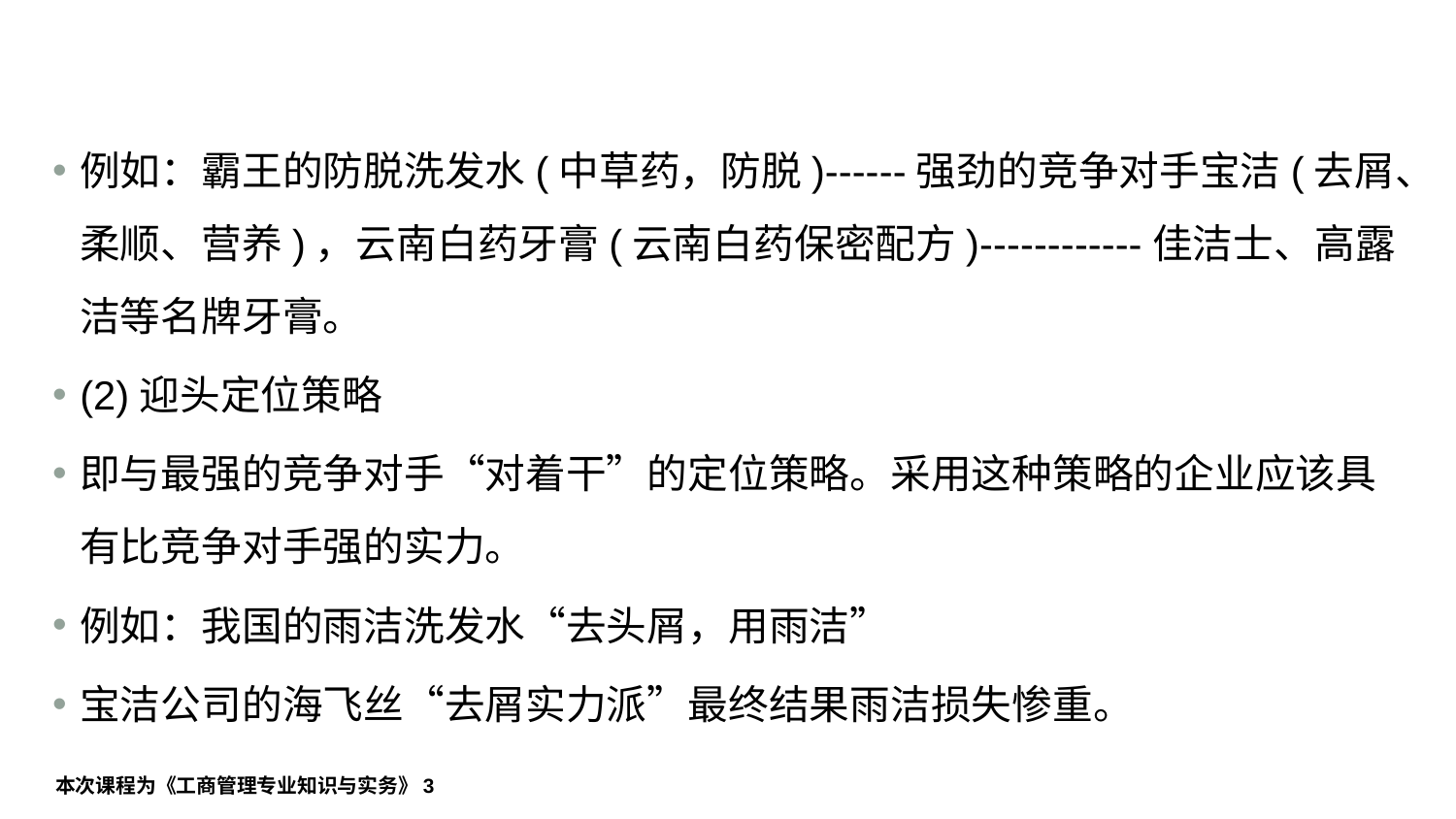

#
例如：霸王的防脱洗发水(中草药，防脱)------强劲的竞争对手宝洁(去屑、柔顺、营养)，云南白药牙膏(云南白药保密配方)------------佳洁士、高露洁等名牌牙膏。
(2)迎头定位策略
即与最强的竞争对手“对着干”的定位策略。采用这种策略的企业应该具有比竞争对手强的实力。
例如：我国的雨洁洗发水“去头屑，用雨洁”
宝洁公司的海飞丝“去屑实力派”最终结果雨洁损失惨重。